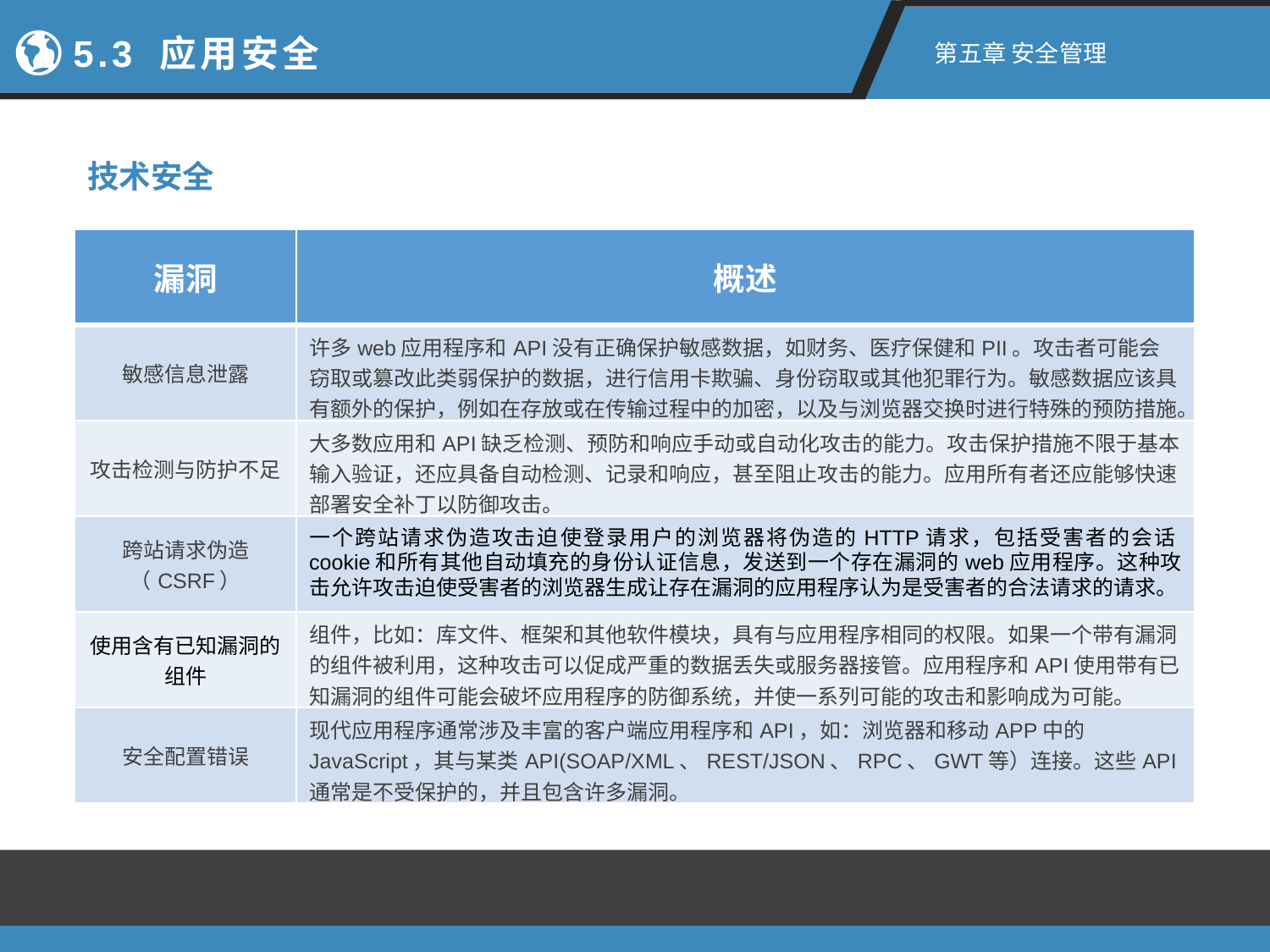

5.3 应用安全

第五章 安全管理
技术安全
| 漏洞 | 概述 |
| --- | --- |
| 敏感信息泄露 | 许多web应用程序和API没有正确保护敏感数据，如财务、医疗保健和PII。攻击者可能会窃取或篡改此类弱保护的数据，进行信用卡欺骗、身份窃取或其他犯罪行为。敏感数据应该具有额外的保护，例如在存放或在传输过程中的加密，以及与浏览器交换时进行特殊的预防措施。 |
| 攻击检测与防护不足 | 大多数应用和API缺乏检测、预防和响应手动或自动化攻击的能力。攻击保护措施不限于基本输入验证，还应具备自动检测、记录和响应，甚至阻止攻击的能力。应用所有者还应能够快速部署安全补丁以防御攻击。 |
| 跨站请求伪造（CSRF） | 一个跨站请求伪造攻击迫使登录用户的浏览器将伪造的HTTP请求，包括受害者的会话cookie和所有其他自动填充的身份认证信息，发送到一个存在漏洞的web应用程序。这种攻击允许攻击迫使受害者的浏览器生成让存在漏洞的应用程序认为是受害者的合法请求的请求。 |
| 使用含有已知漏洞的组件 | 组件，比如：库文件、框架和其他软件模块，具有与应用程序相同的权限。如果一个带有漏洞的组件被利用，这种攻击可以促成严重的数据丢失或服务器接管。应用程序和API使用带有已知漏洞的组件可能会破坏应用程序的防御系统，并使一系列可能的攻击和影响成为可能。 |
| 安全配置错误 | 现代应用程序通常涉及丰富的客户端应用程序和API，如：浏览器和移动APP中的JavaScript，其与某类API(SOAP/XML、REST/JSON、RPC、GWT等）连接。这些API通常是不受保护的，并且包含许多漏洞。 |